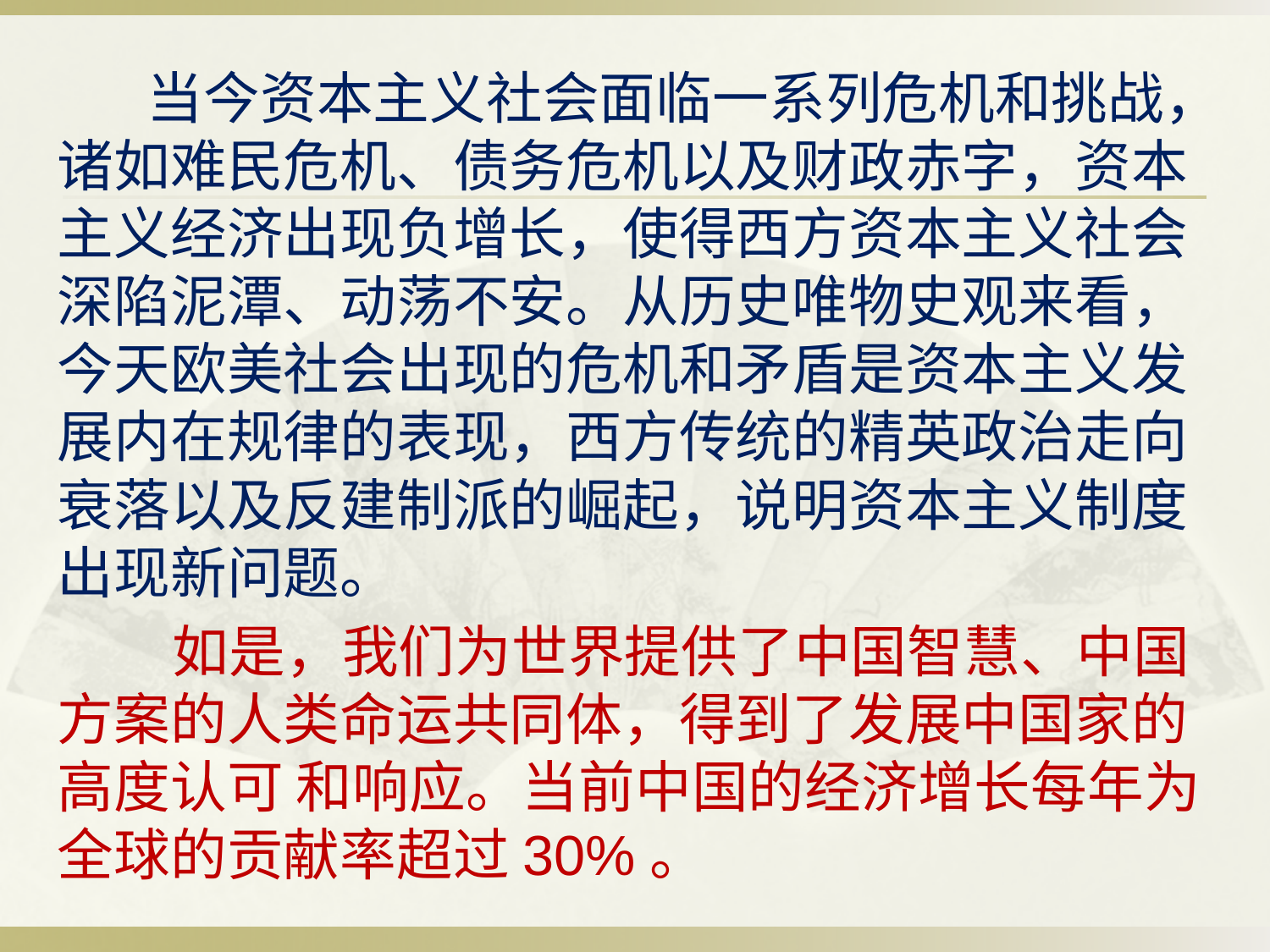

当今资本主义社会面临一系列危机和挑战，诸如难民危机、债务危机以及财政赤字，资本主义经济出现负增长，使得西方资本主义社会深陷泥潭、动荡不安。从历史唯物史观来看，今天欧美社会出现的危机和矛盾是资本主义发展内在规律的表现，西方传统的精英政治走向衰落以及反建制派的崛起，说明资本主义制度出现新问题。
        如是，我们为世界提供了中国智慧、中国方案的人类命运共同体，得到了发展中国家的高度认可 和响应。当前中国的经济增长每年为全球的贡献率超过30%。